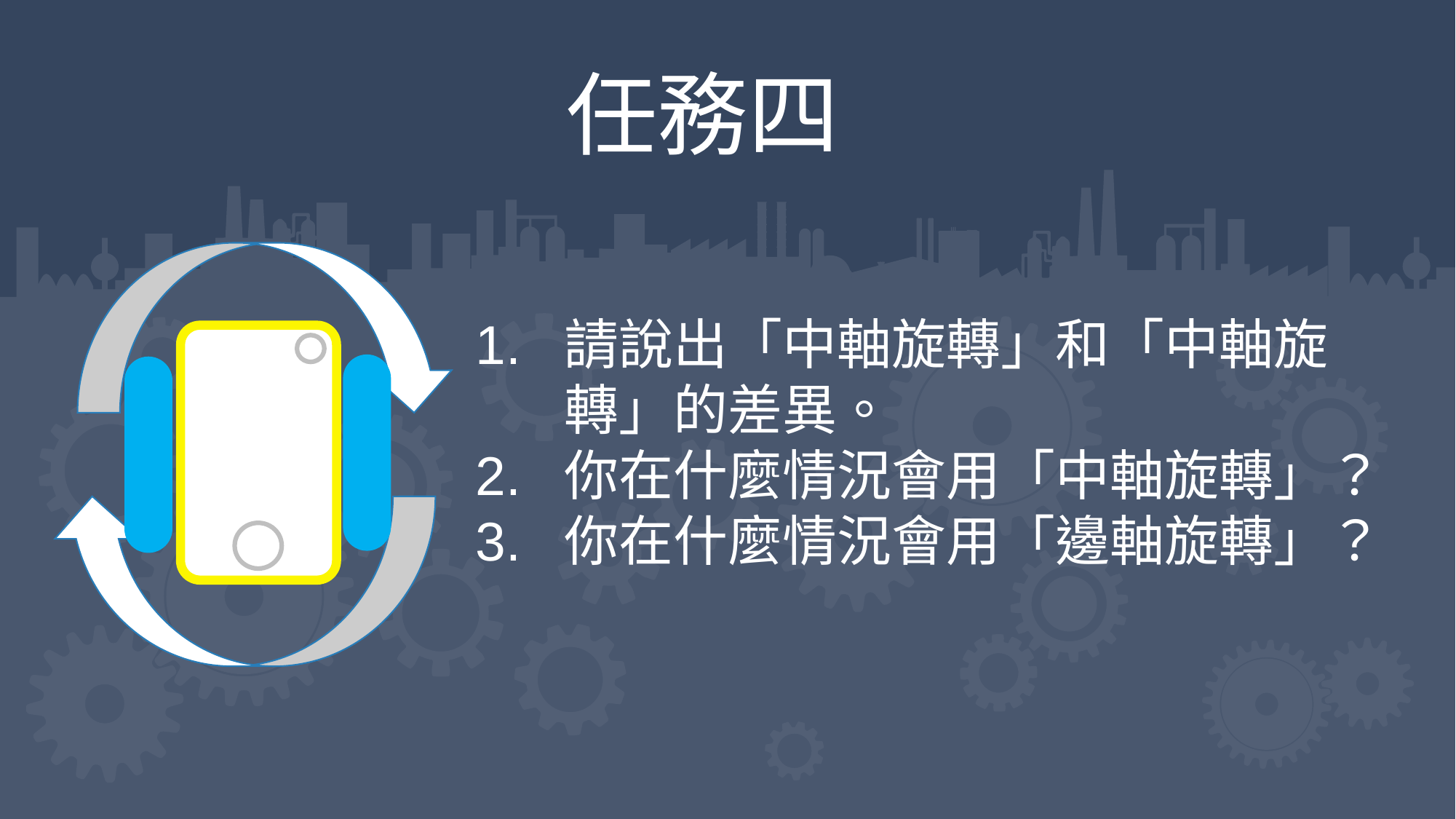

任務四

請說出「中軸旋轉」和「中軸旋轉」的差異。
你在什麼情況會用「中軸旋轉」？
你在什麼情況會用「邊軸旋轉」？